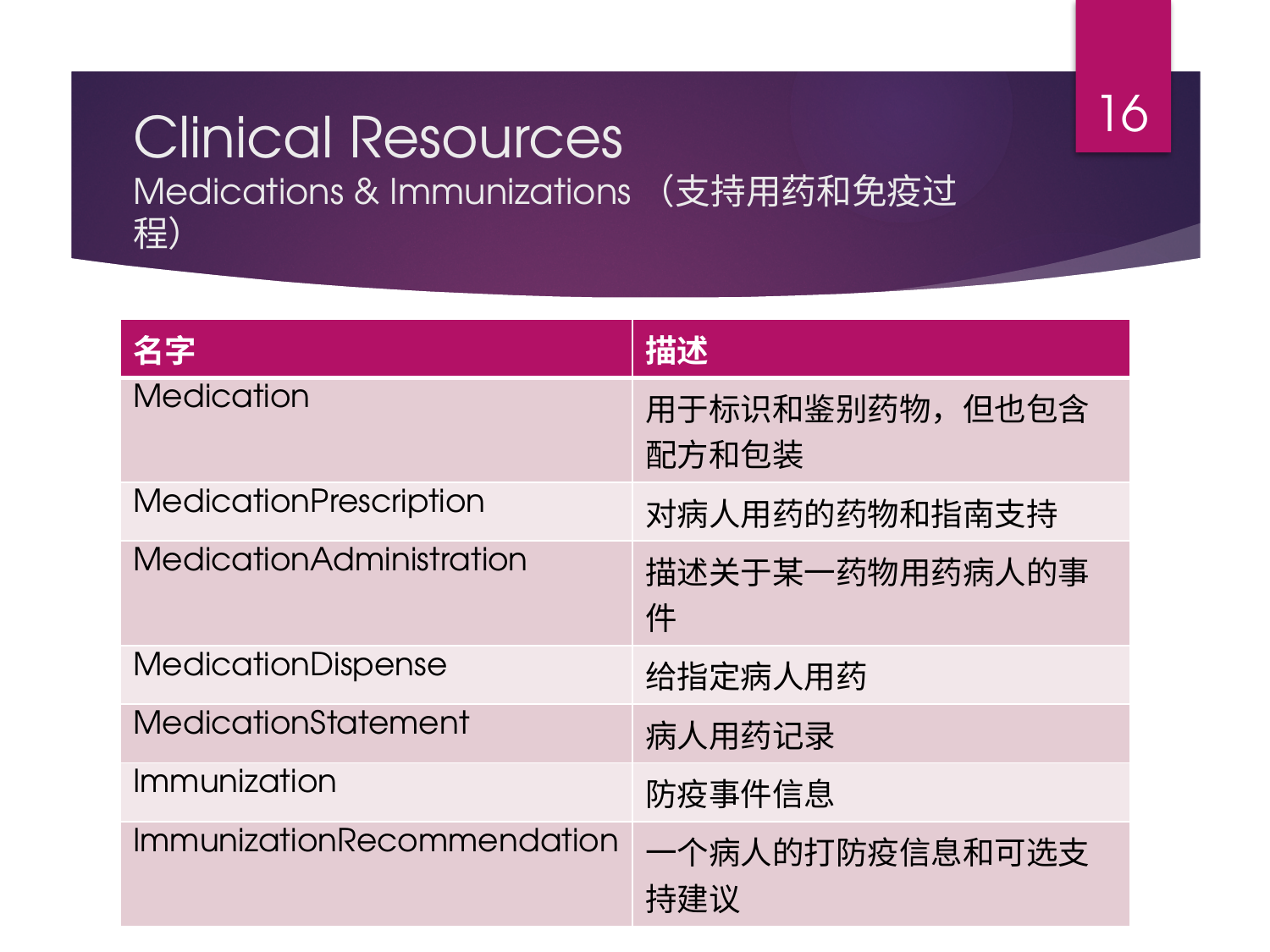

16
# Clinical Resources Medications & Immunizations（支持用药和免疫过程）
| 名字 | 描述 |
| --- | --- |
| Medication | 用于标识和鉴别药物，但也包含配方和包装 |
| MedicationPrescription | 对病人用药的药物和指南支持 |
| MedicationAdministration | 描述关于某一药物用药病人的事件 |
| MedicationDispense | 给指定病人用药 |
| MedicationStatement | 病人用药记录 |
| Immunization | 防疫事件信息 |
| ImmunizationRecommendation | 一个病人的打防疫信息和可选支持建议 |